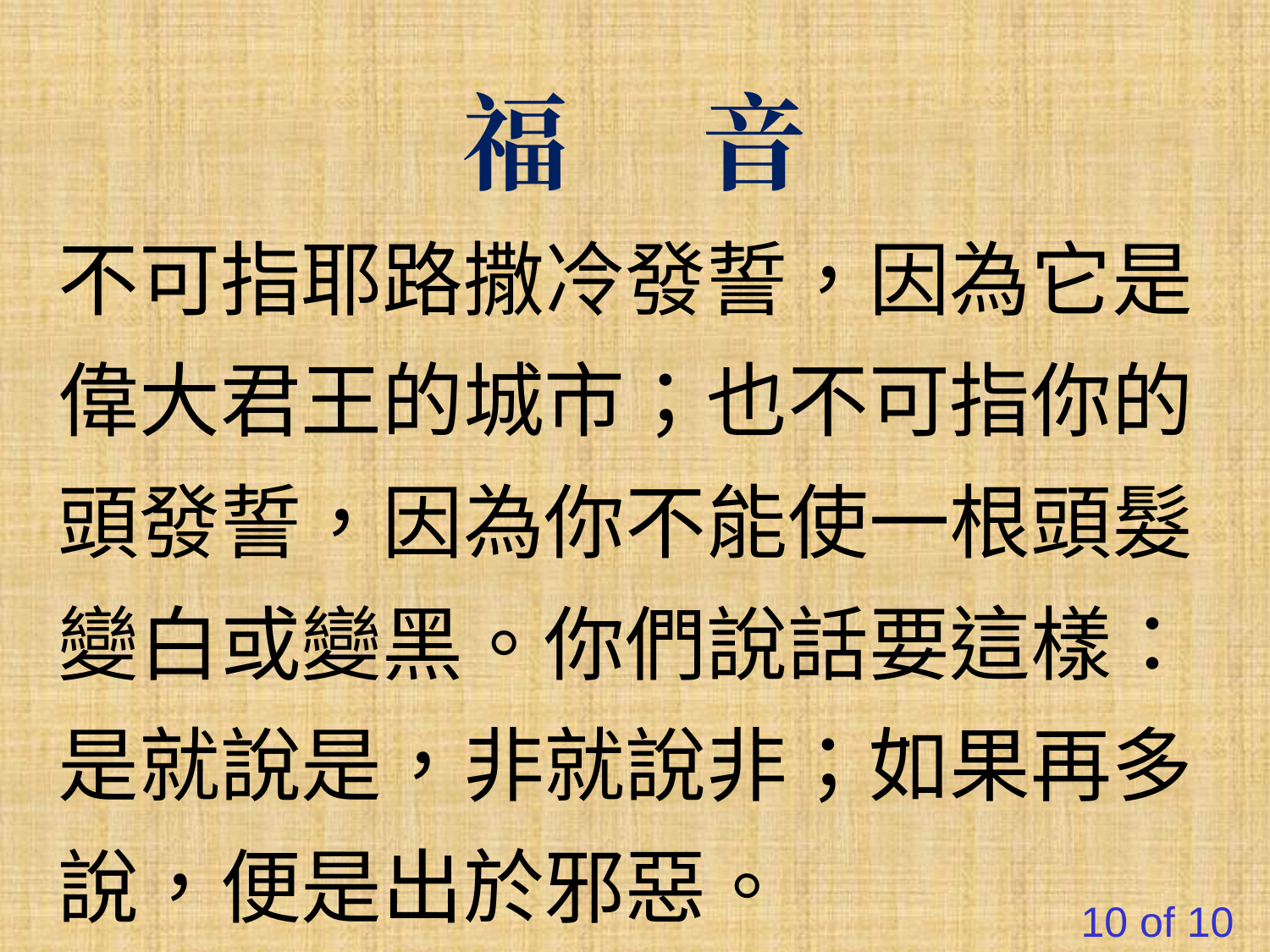

福     音
不可指耶路撒冷發誓，因為它是偉大君王的城市；也不可指你的頭發誓，因為你不能使一根頭髮變白或變黑。你們說話要這樣：是就說是，非就說非；如果再多說，便是出於邪惡。

10 of 10